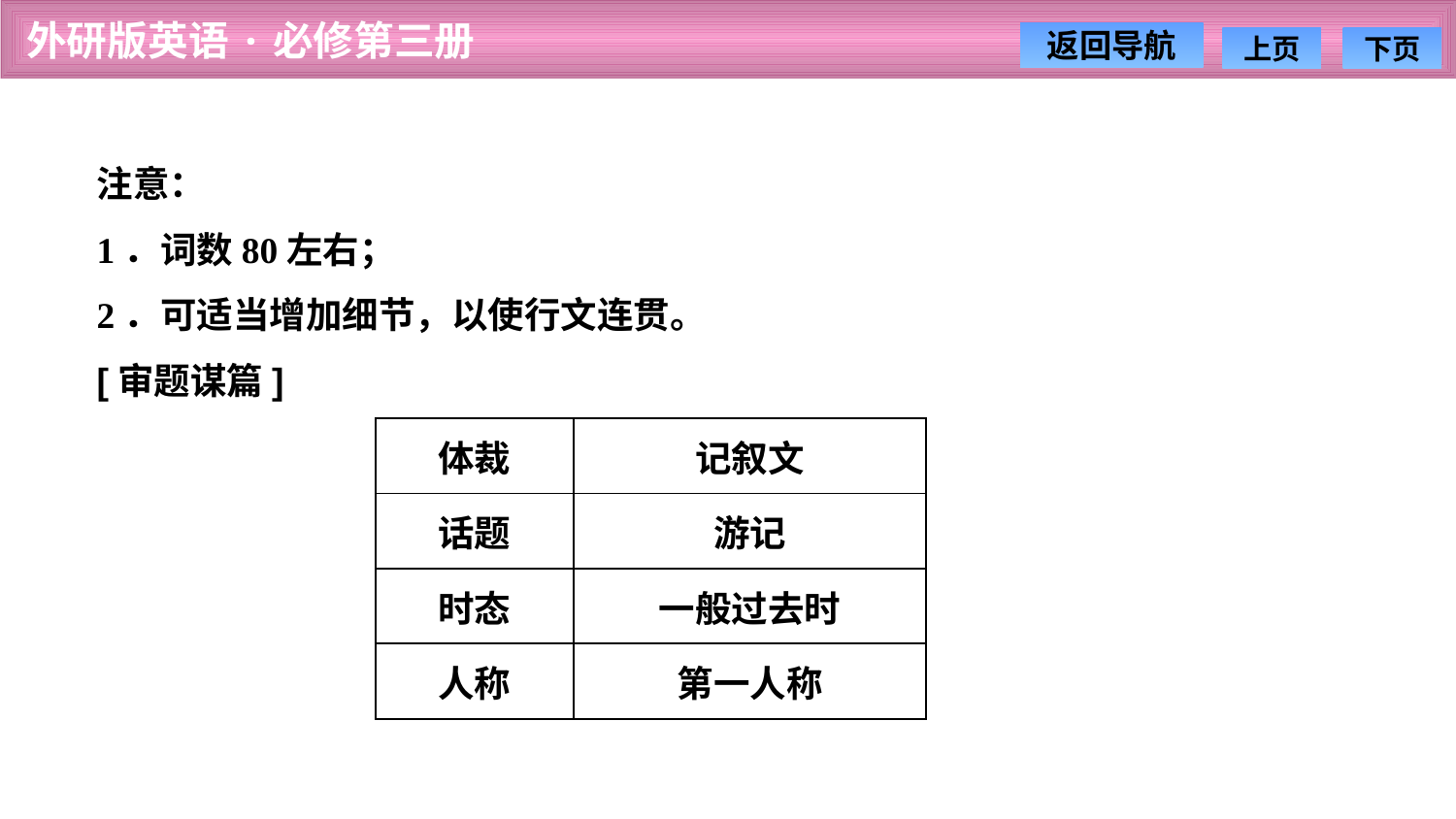

注意：
1．词数80左右；
2．可适当增加细节，以使行文连贯。
[审题谋篇]
| 体裁 | 记叙文 |
| --- | --- |
| 话题 | 游记 |
| 时态 | 一般过去时 |
| 人称 | 第一人称 |